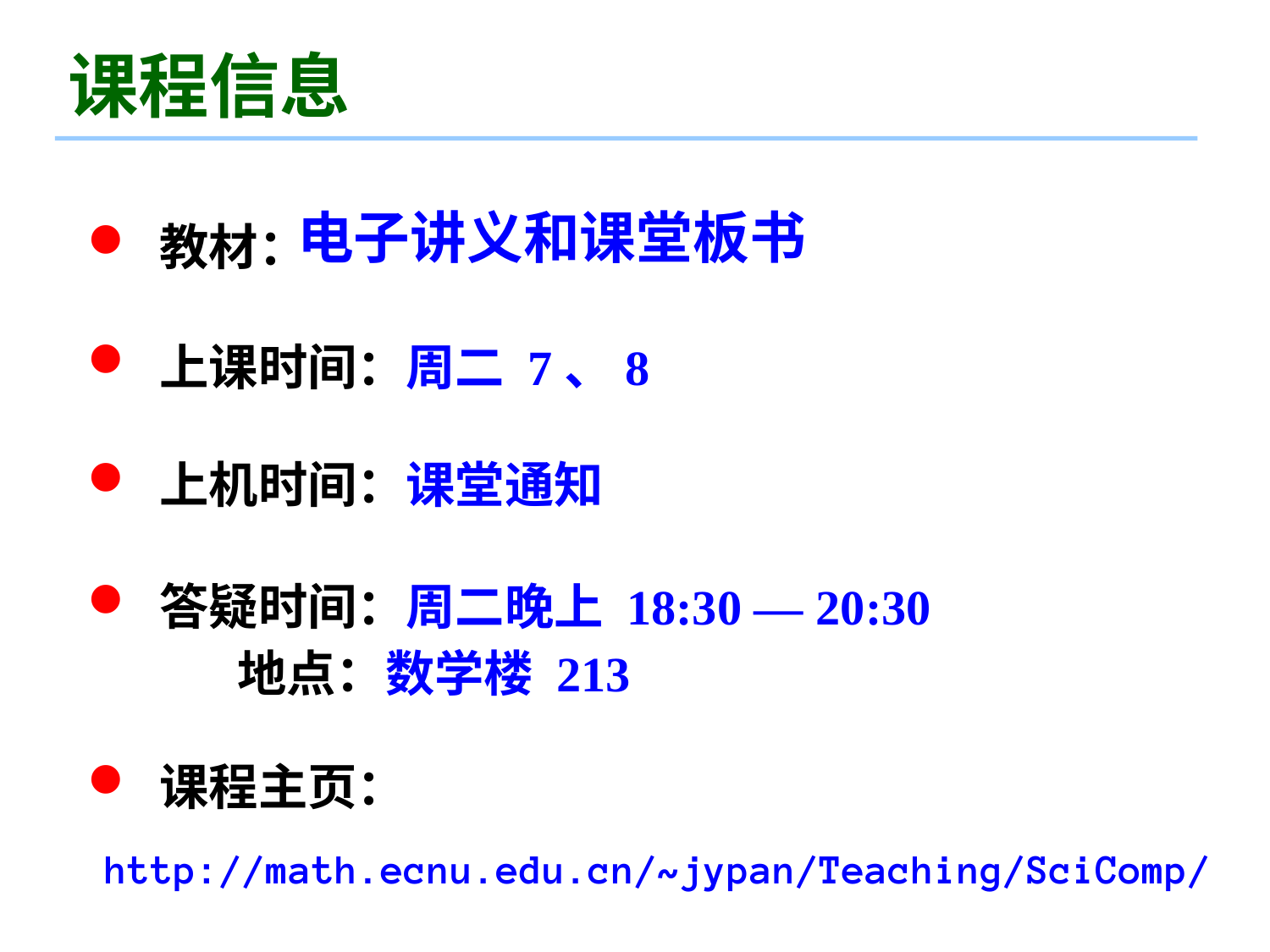

# 课程信息
 教材：
电子讲义和课堂板书
 上课时间：周二 7、8
 上机时间：课堂通知
 答疑时间：周二晚上 18:30 — 20:30
地点：数学楼 213
 课程主页：
http://math.ecnu.edu.cn/~jypan/Teaching/SciComp/